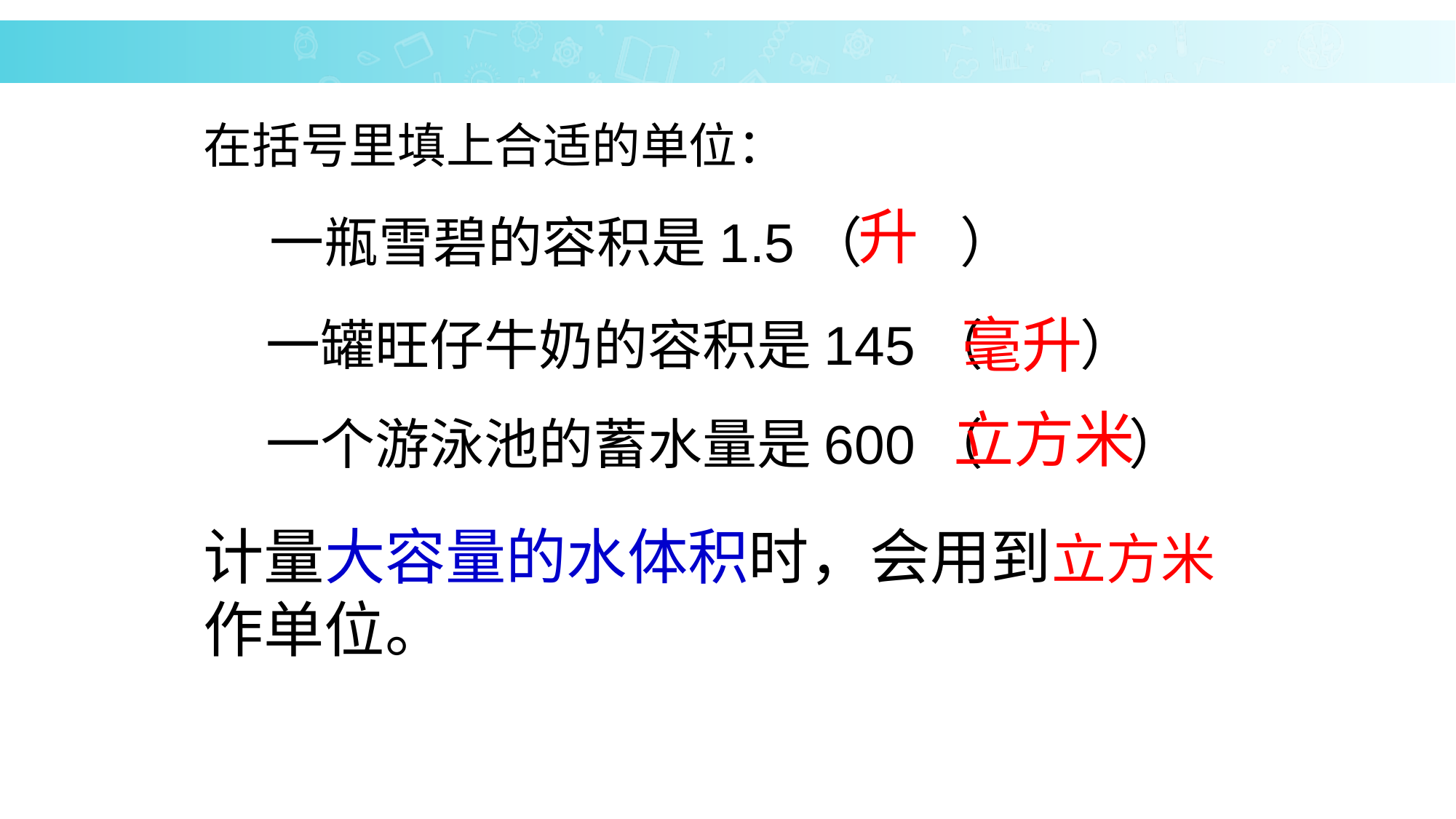

在括号里填上合适的单位：
升
一瓶雪碧的容积是1.5（        ）

毫升
一罐旺仔牛奶的容积是145（        ）
立方米
一个游泳池的蓄水量是600（            ）
计量大容量的水体积时，会用到立方米作单位。